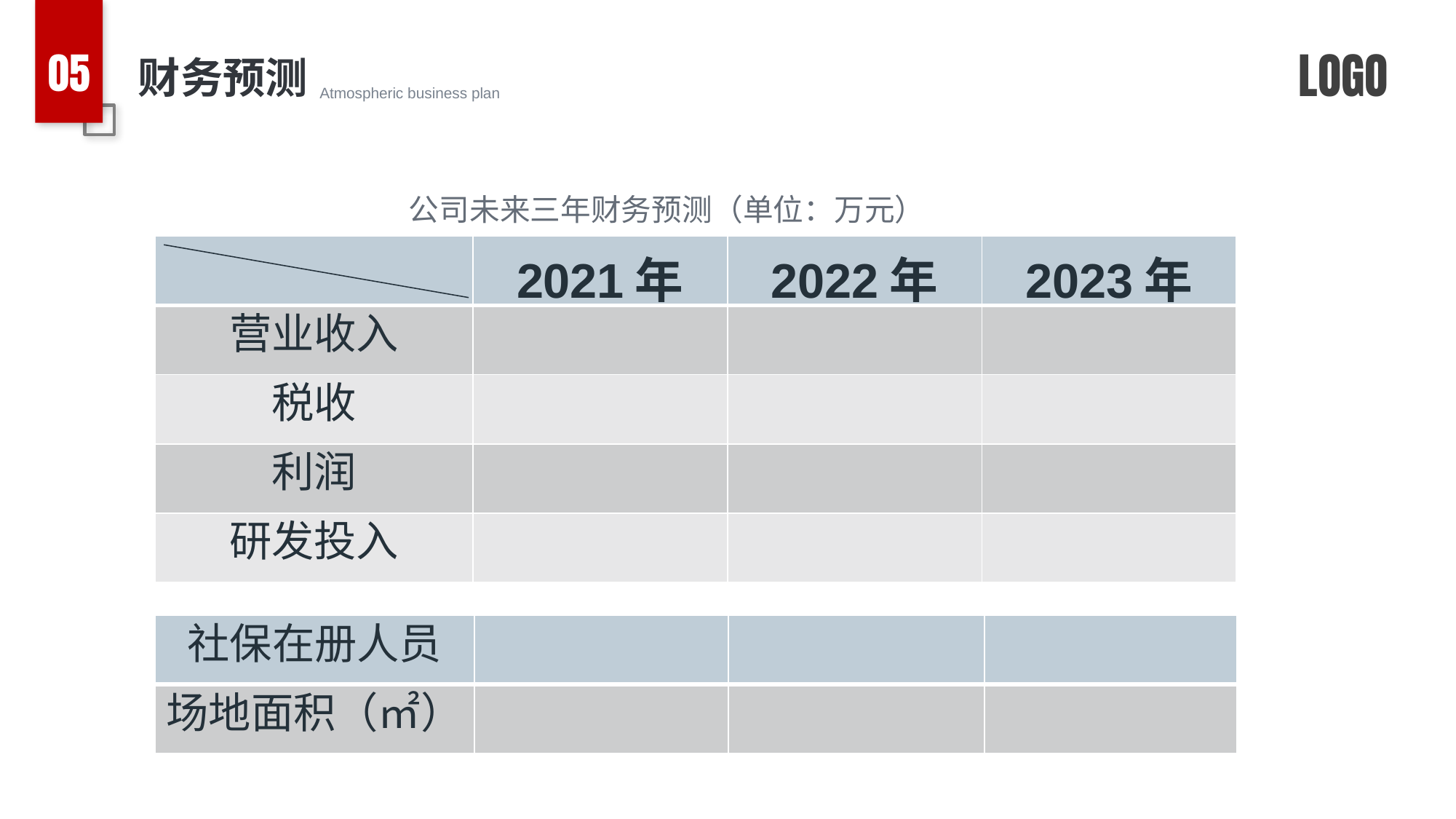

财务预测
公司未来三年财务预测（单位：万元）
|  | 2021年 | 2022年 | 2023年 |
| --- | --- | --- | --- |
| 营业收入 |  |  |  |
| 税收 |  |  |  |
| 利润 |  |  |  |
| 研发投入 |  |  |  |
| 社保在册人员 |  |  |  |
| --- | --- | --- | --- |
| 场地面积（㎡） |  |  |  |